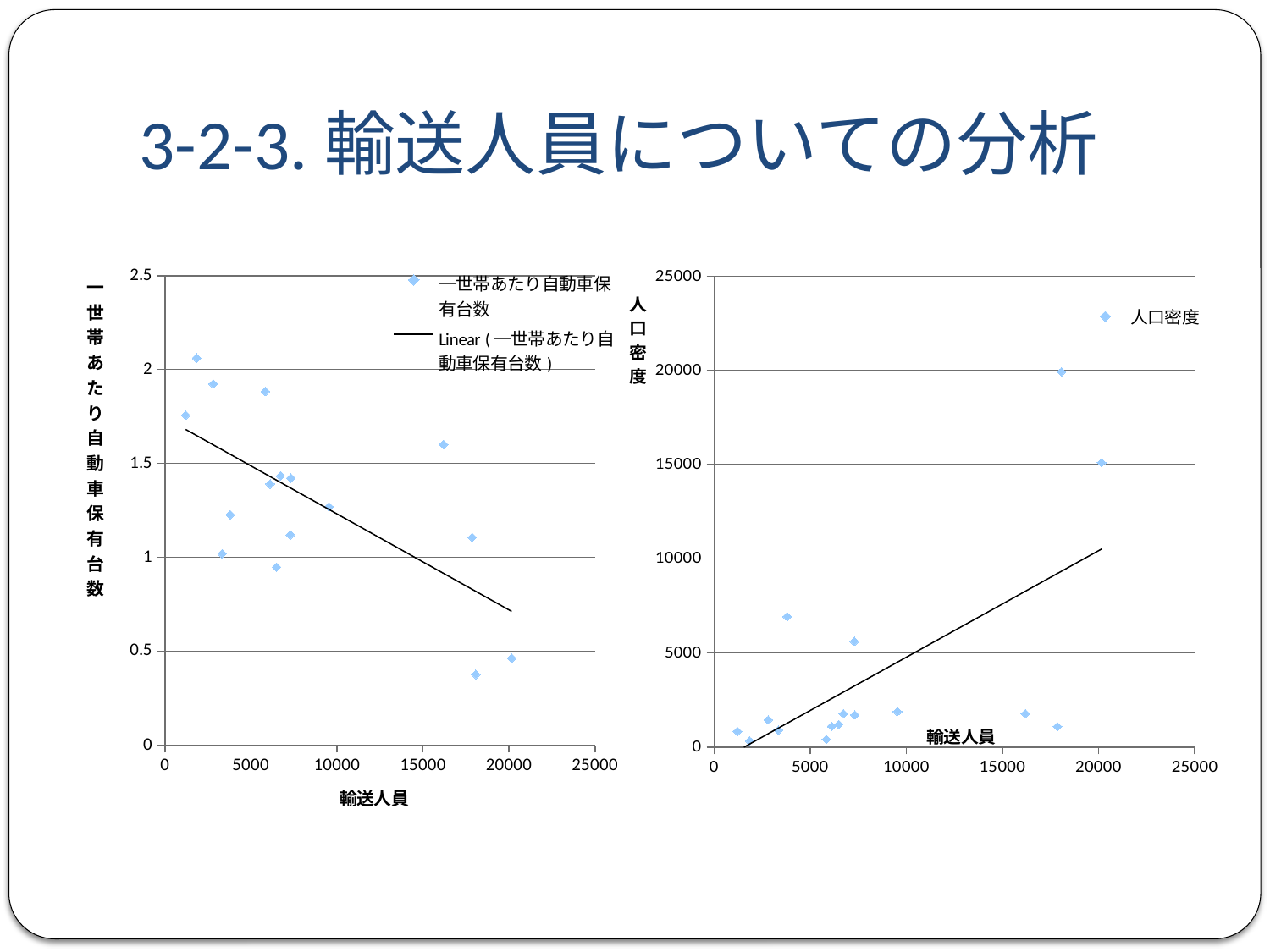

# 3-2-3.輸送人員についての分析

### Chart

| Category | 一世帯あたり自動車保有台数 |
|---|---|

### Chart

| Category | 人口密度 |
|---|---|